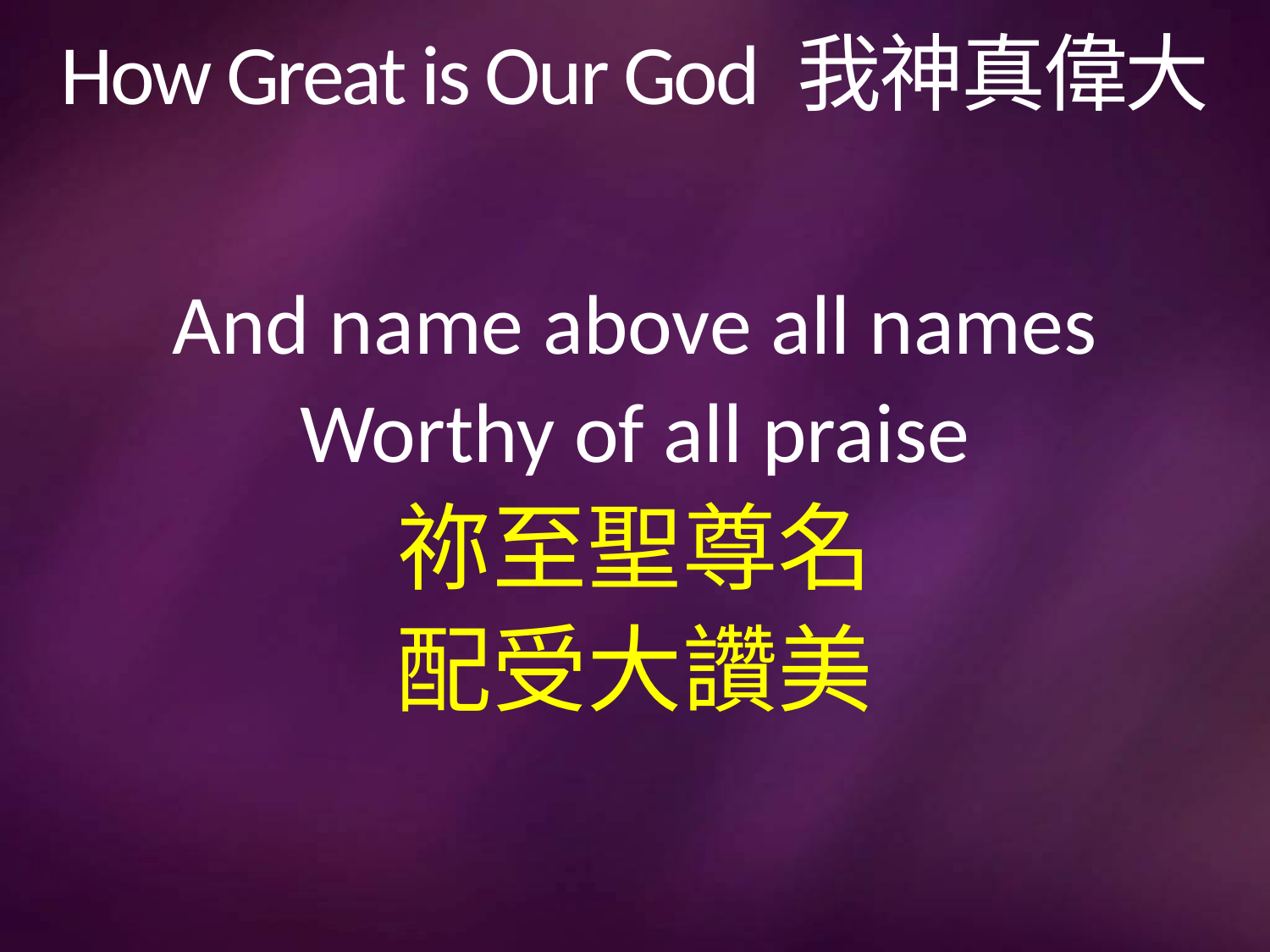

# How Great is Our God 我神真偉大
And name above all names
Worthy of all praise
祢至聖尊名
配受大讚美